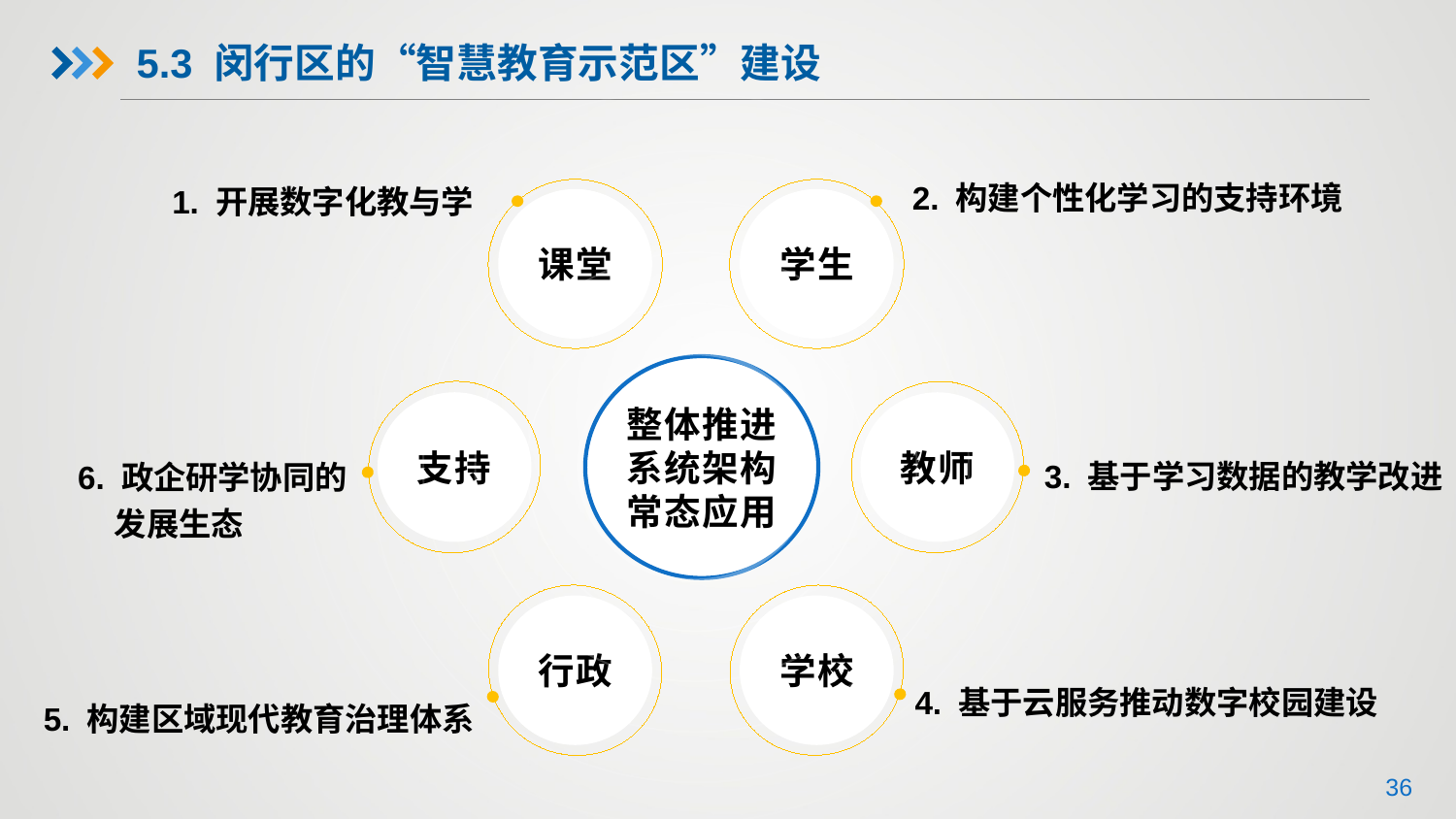

2. 构建个性化学习的支持环境
1. 开展数字化教与学

课堂
学生

整体推进
系统架构
常态应用

支持
教师
6. 政企研学协同的
    发展生态
3. 基于学习数据的教学改进

行政
学校
4. 基于云服务推动数字校园建设
5. 构建区域现代教育治理体系
5.3 闵行区的“智慧教育示范区”建设